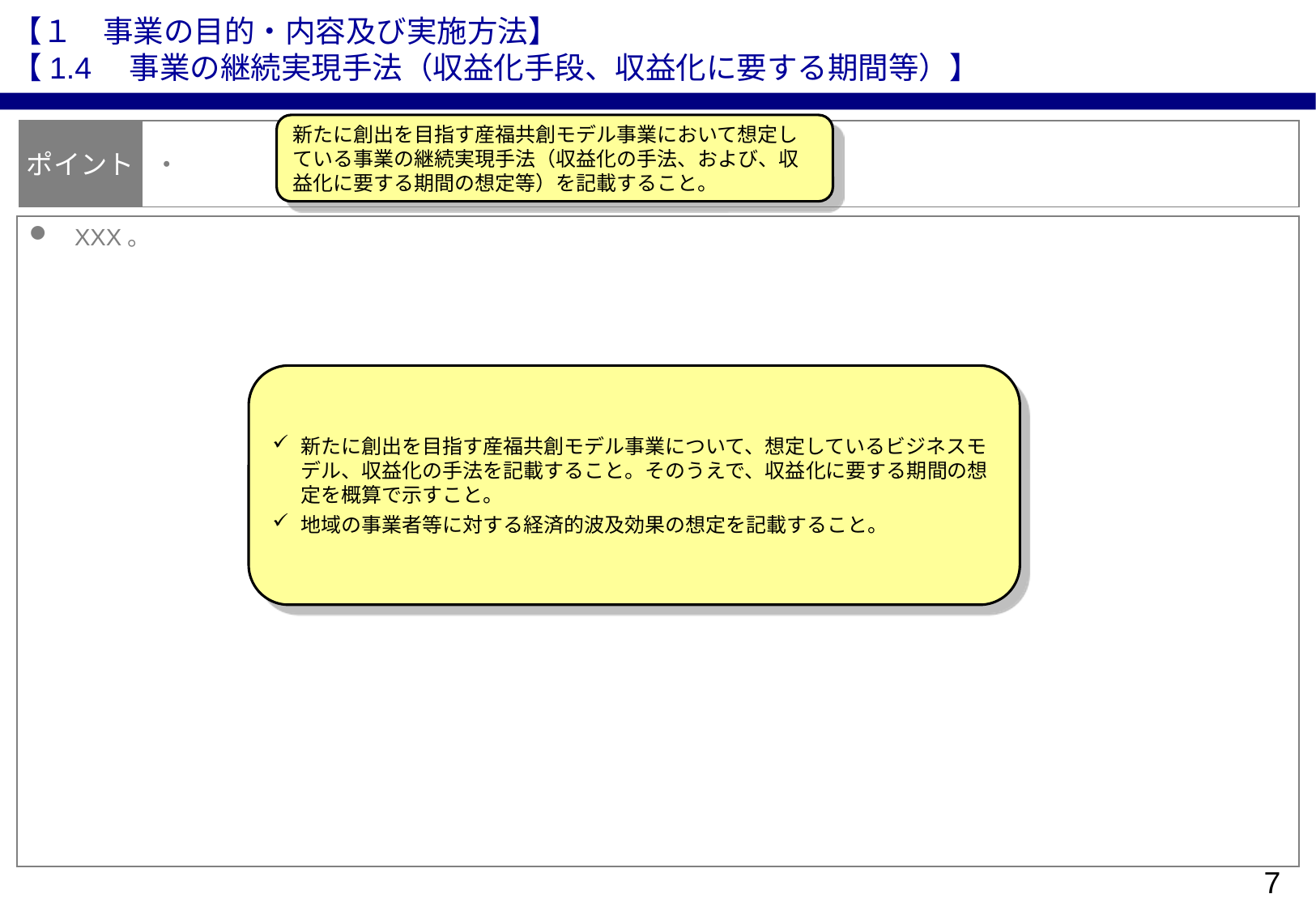

【１　事業の目的・内容及び実施方法】
【1.4　事業の継続実現手法（収益化手段、収益化に要する期間等）】
新たに創出を目指す産福共創モデル事業において想定している事業の継続実現手法（収益化の手法、および、収益化に要する期間の想定等）を記載すること。
ポイント
・	XXX。
XXX。
新たに創出を目指す産福共創モデル事業について、想定しているビジネスモデル、収益化の手法を記載すること。そのうえで、収益化に要する期間の想定を概算で示すこと。
地域の事業者等に対する経済的波及効果の想定を記載すること。